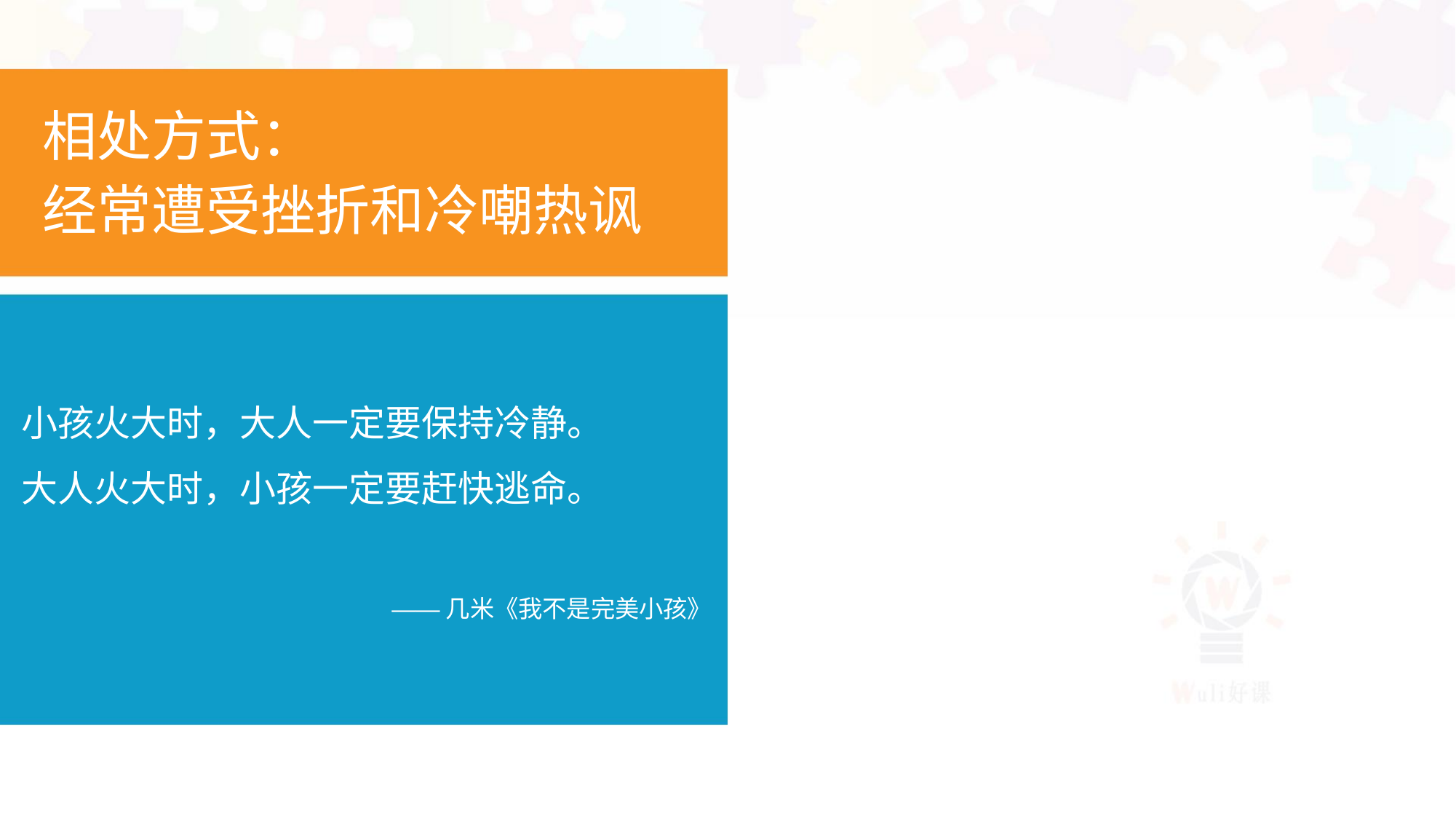

相处方式：
经常遭受挫折和冷嘲热讽
小孩火大时，大人一定要保持冷静。
大人火大时，小孩一定要赶快逃命。
——几米《我不是完美小孩》